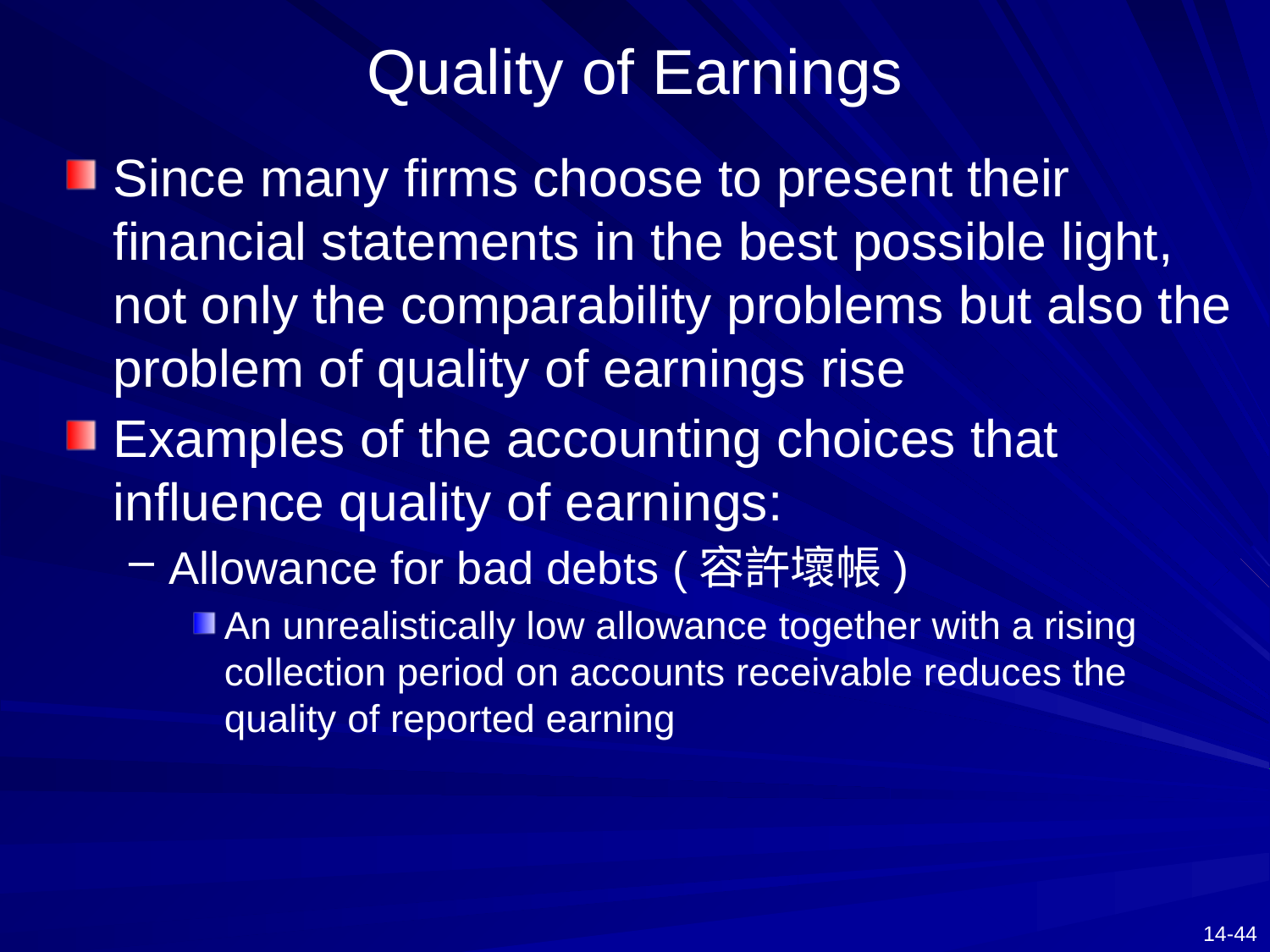

# Quality of Earnings
Since many firms choose to present their financial statements in the best possible light, not only the comparability problems but also the problem of quality of earnings rise
Examples of the accounting choices that influence quality of earnings:
Allowance for bad debts (容許壞帳)
An unrealistically low allowance together with a rising collection period on accounts receivable reduces the quality of reported earning